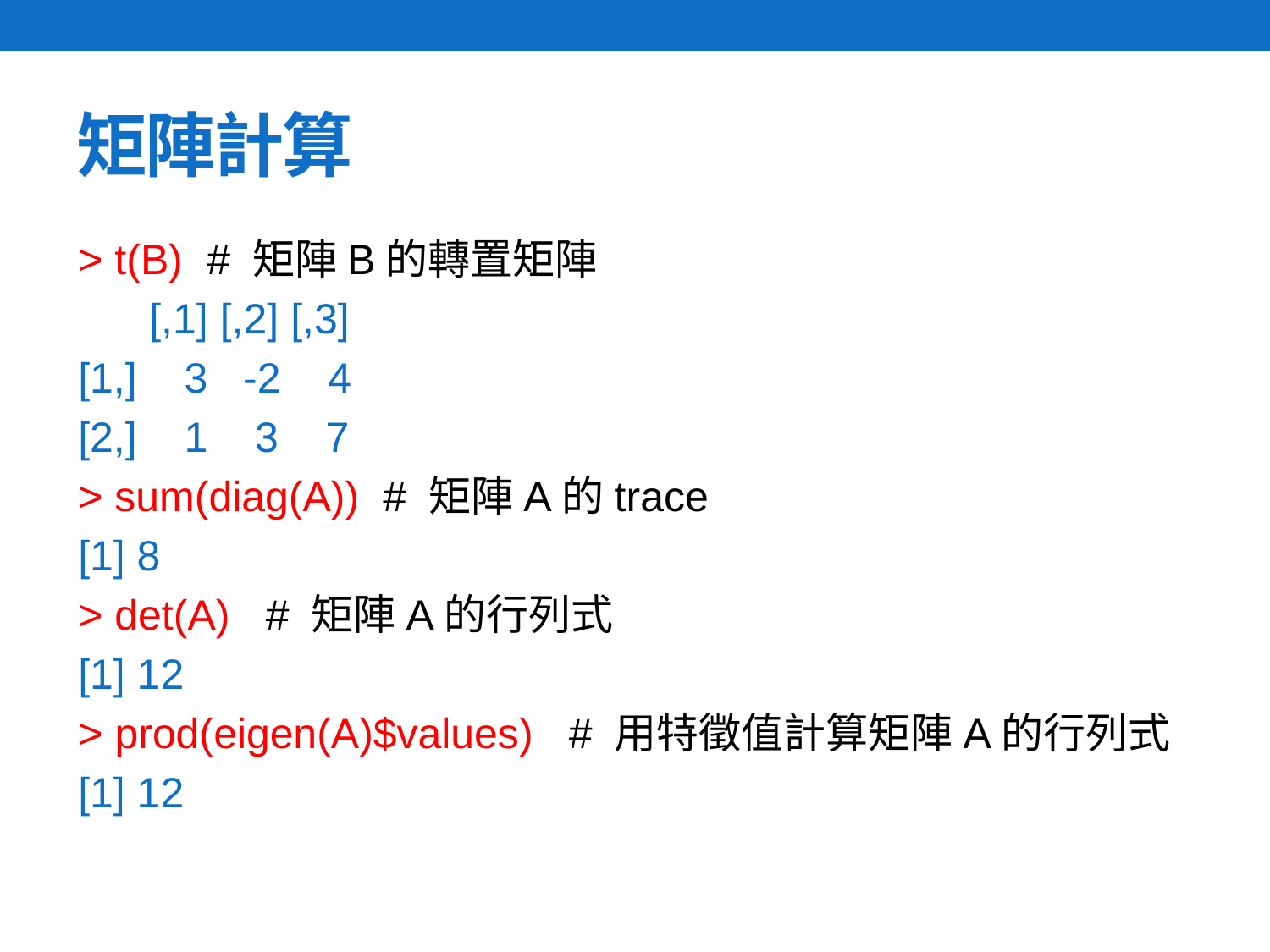

# 矩陣計算
> t(B)  # 矩陣B的轉置矩陣
      [,1] [,2] [,3]
[1,]    3   -2    4
[2,]    1    3    7
> sum(diag(A))  # 矩陣A的trace
[1] 8
> det(A)   # 矩陣A的行列式
[1] 12
> prod(eigen(A)$values)   # 用特徵值計算矩陣A的行列式
[1] 12